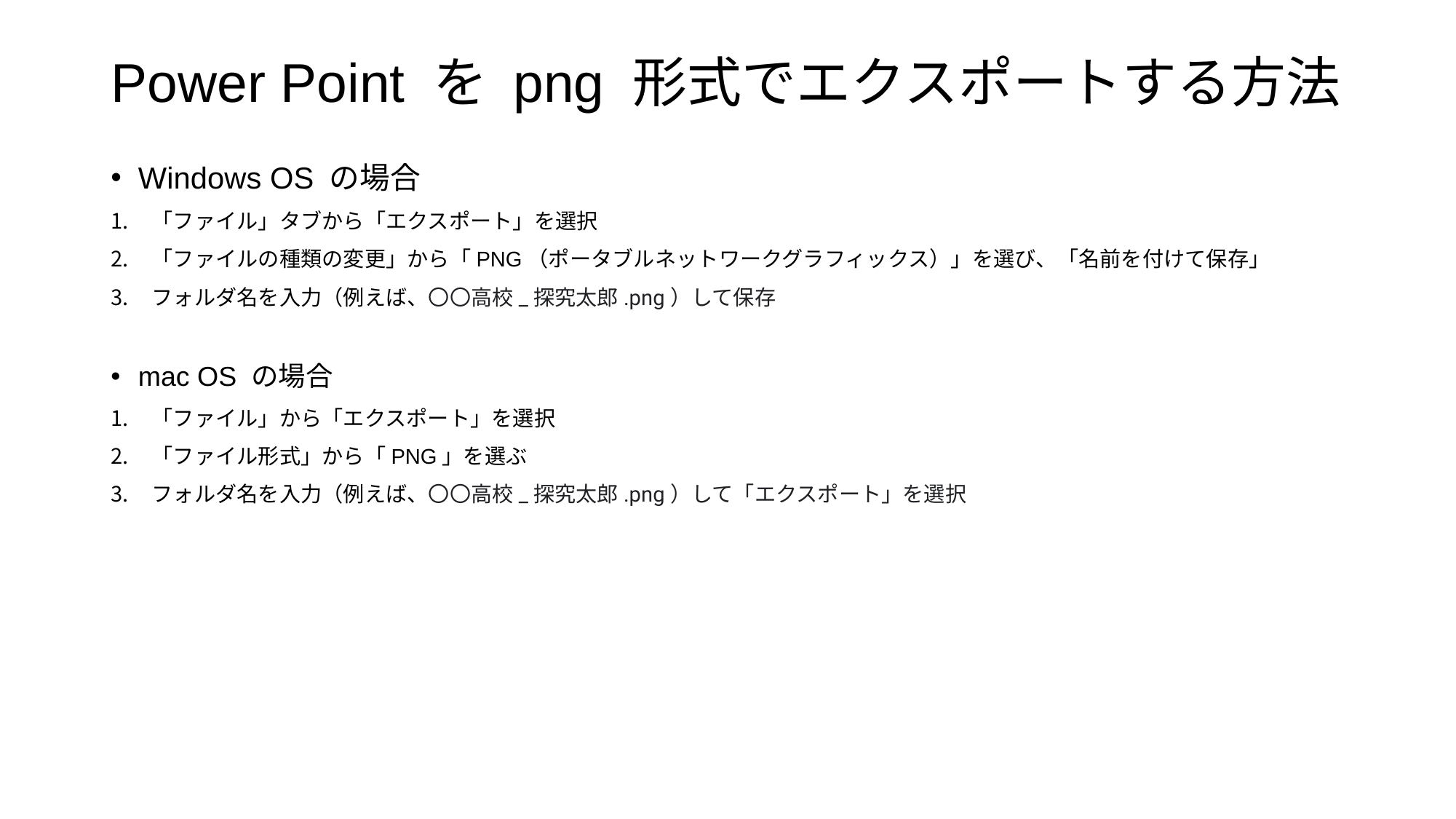

# Power Point を png 形式でエクスポートする方法
Windows OS の場合
「ファイル」タブから「エクスポート」を選択
「ファイルの種類の変更」から「PNG（ポータブルネットワークグラフィックス）」を選び、「名前を付けて保存」
フォルダ名を入力（例えば、〇〇高校_探究太郎.png）して保存

mac OS の場合
「ファイル」から「エクスポート」を選択
「ファイル形式」から「PNG」を選ぶ
フォルダ名を入力（例えば、〇〇高校_探究太郎.png）して「エクスポート」を選択